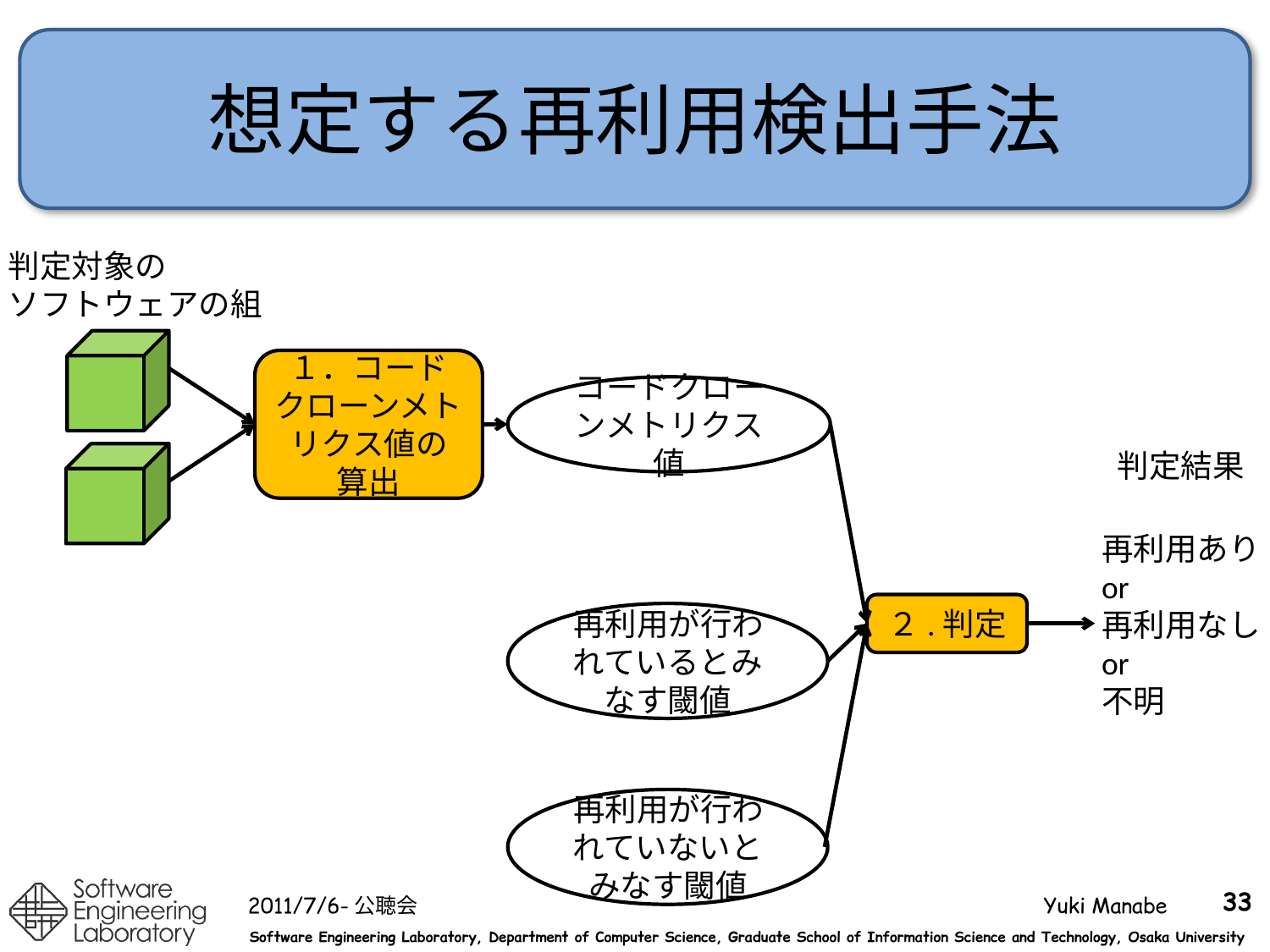

# 想定する再利用検出手法
判定対象の
ソフトウェアの組

１．コードクローンメトリクス値の算出
コードクローンメトリクス値
判定結果

再利用あり
or
再利用なし
or
不明
２.判定
再利用が行われているとみなす閾値
再利用が行われていないとみなす閾値
33
2011/7/6-公聴会
Yuki Manabe